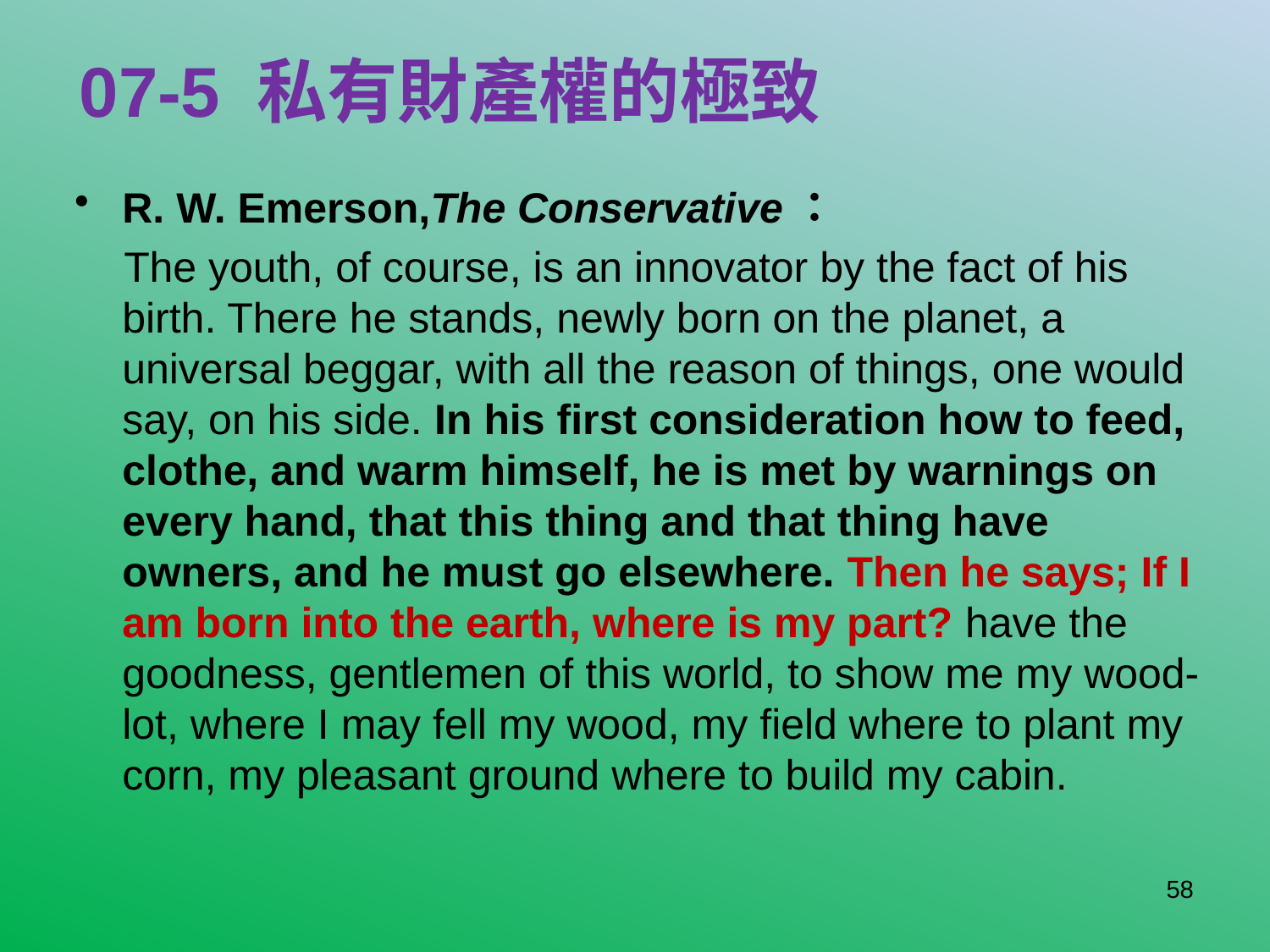

# 07-5 私有財產權的極致
R. W. Emerson,The Conservative：
The youth, of course, is an innovator by the fact of his birth. There he stands, newly born on the planet, a universal beggar, with all the reason of things, one would say, on his side. In his first consideration how to feed, clothe, and warm himself, he is met by warnings on every hand, that this thing and that thing have owners, and he must go elsewhere. Then he says; If I am born into the earth, where is my part? have the goodness, gentlemen of this world, to show me my wood-lot, where I may fell my wood, my field where to plant my corn, my pleasant ground where to build my cabin.
58